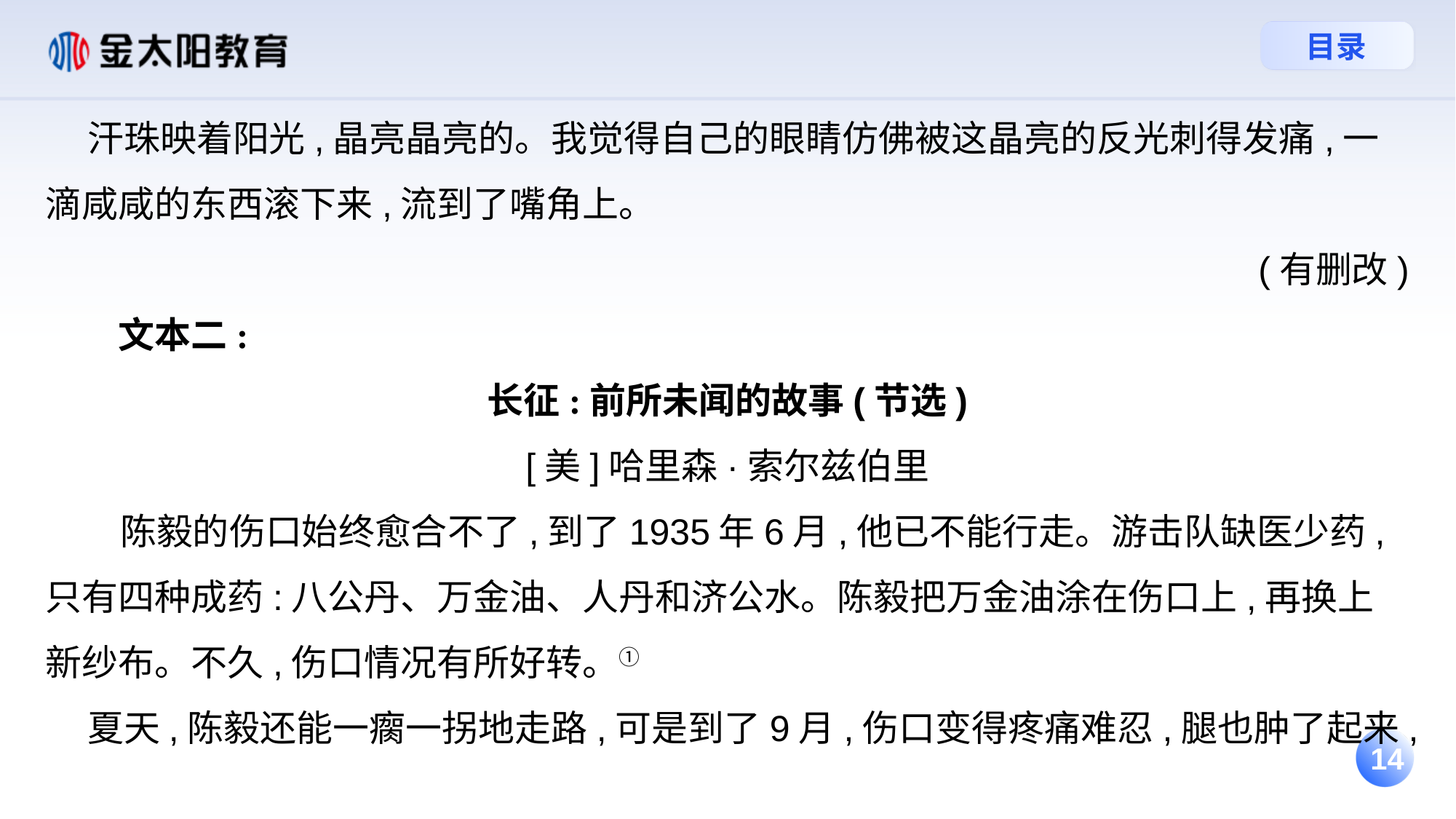

汗珠映着阳光,晶亮晶亮的。我觉得自己的眼睛仿佛被这晶亮的反光刺得发痛,一滴咸咸的东西滚下来,流到了嘴角上。
(有删改)
　　文本二:
长征:前所未闻的故事(节选)
[美]哈里森·索尔兹伯里
        陈毅的伤口始终愈合不了,到了1935年6月,他已不能行走。游击队缺医少药,只有四种成药:八公丹、万金油、人丹和济公水。陈毅把万金油涂在伤口上,再换上新纱布。不久,伤口情况有所好转。①
    夏天,陈毅还能一瘸一拐地走路,可是到了9月,伤口变得疼痛难忍,腿也肿了起来,